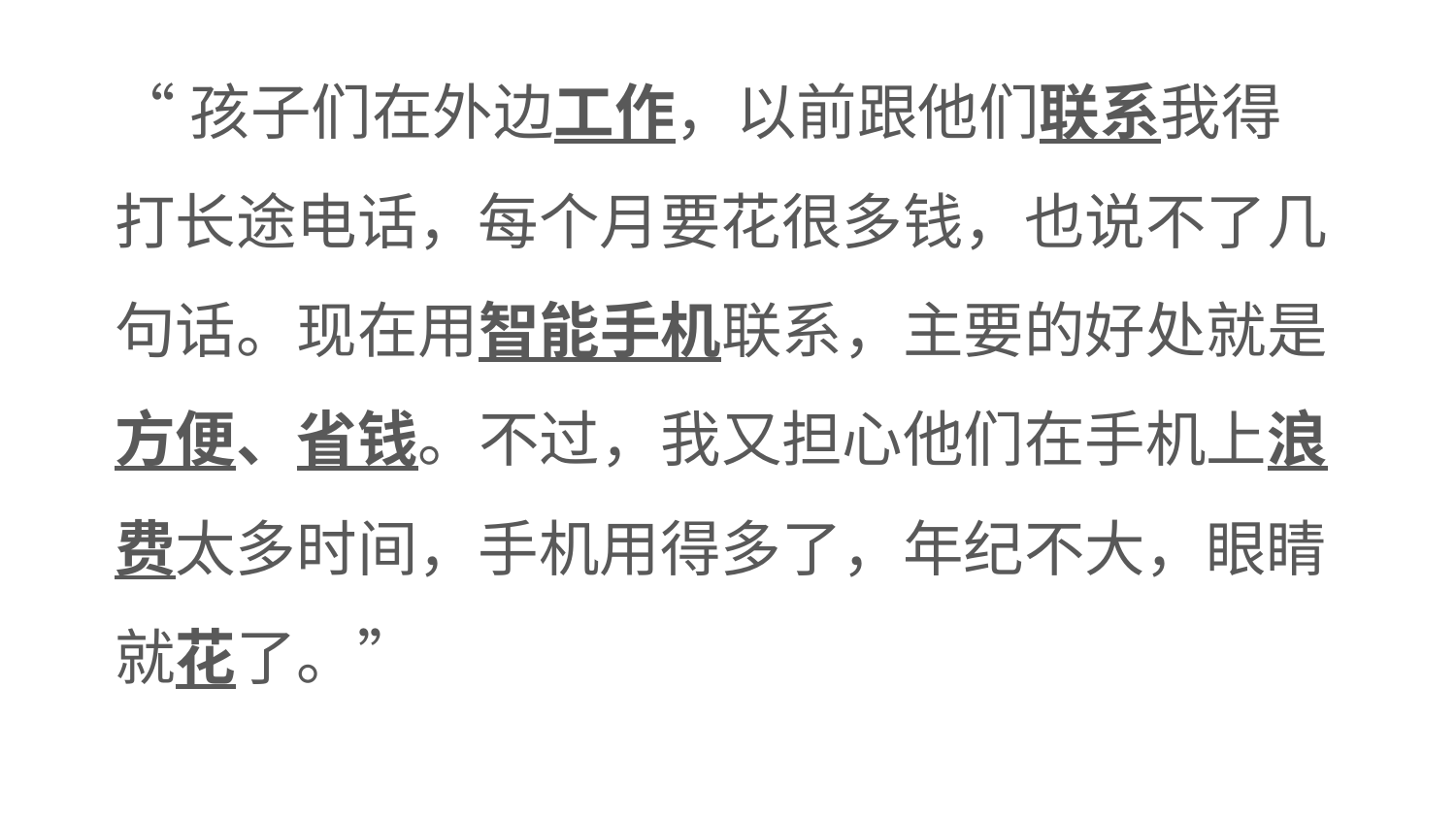

“孩子们在外边工作，以前跟他们联系我得打长途电话，每个月要花很多钱，也说不了几句话。现在用智能手机联系，主要的好处就是方便、省钱。不过，我又担心他们在手机上浪费太多时间，手机用得多了，年纪不大，眼睛就花了。”